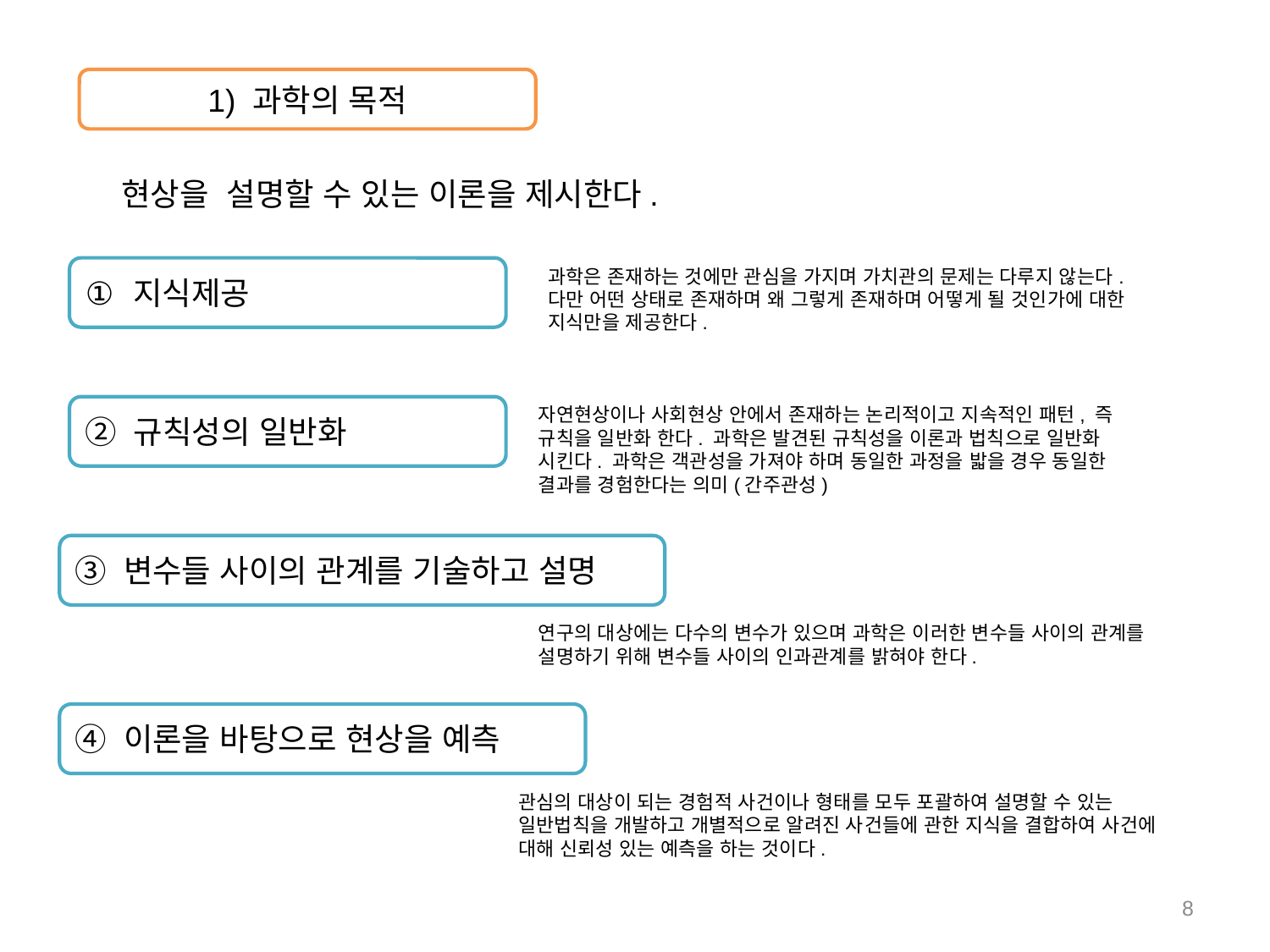

1) 과학의 목적
현상을  설명할 수 있는 이론을 제시한다.
지식제공
과학은 존재하는 것에만 관심을 가지며 가치관의 문제는 다루지 않는다. 다만 어떤 상태로 존재하며 왜 그렇게 존재하며 어떻게 될 것인가에 대한 지식만을 제공한다.
② 규칙성의 일반화
자연현상이나 사회현상 안에서 존재하는 논리적이고 지속적인 패턴, 즉 규칙을 일반화 한다. 과학은 발견된 규칙성을 이론과 법칙으로 일반화 시킨다. 과학은 객관성을 가져야 하며 동일한 과정을 밟을 경우 동일한 결과를 경험한다는 의미(간주관성)
③ 변수들 사이의 관계를 기술하고 설명
연구의 대상에는 다수의 변수가 있으며 과학은 이러한 변수들 사이의 관계를 설명하기 위해 변수들 사이의 인과관계를 밝혀야 한다.
④ 이론을 바탕으로 현상을 예측
관심의 대상이 되는 경험적 사건이나 형태를 모두 포괄하여 설명할 수 있는 일반법칙을 개발하고 개별적으로 알려진 사건들에 관한 지식을 결합하여 사건에 대해 신뢰성 있는 예측을 하는 것이다.
8